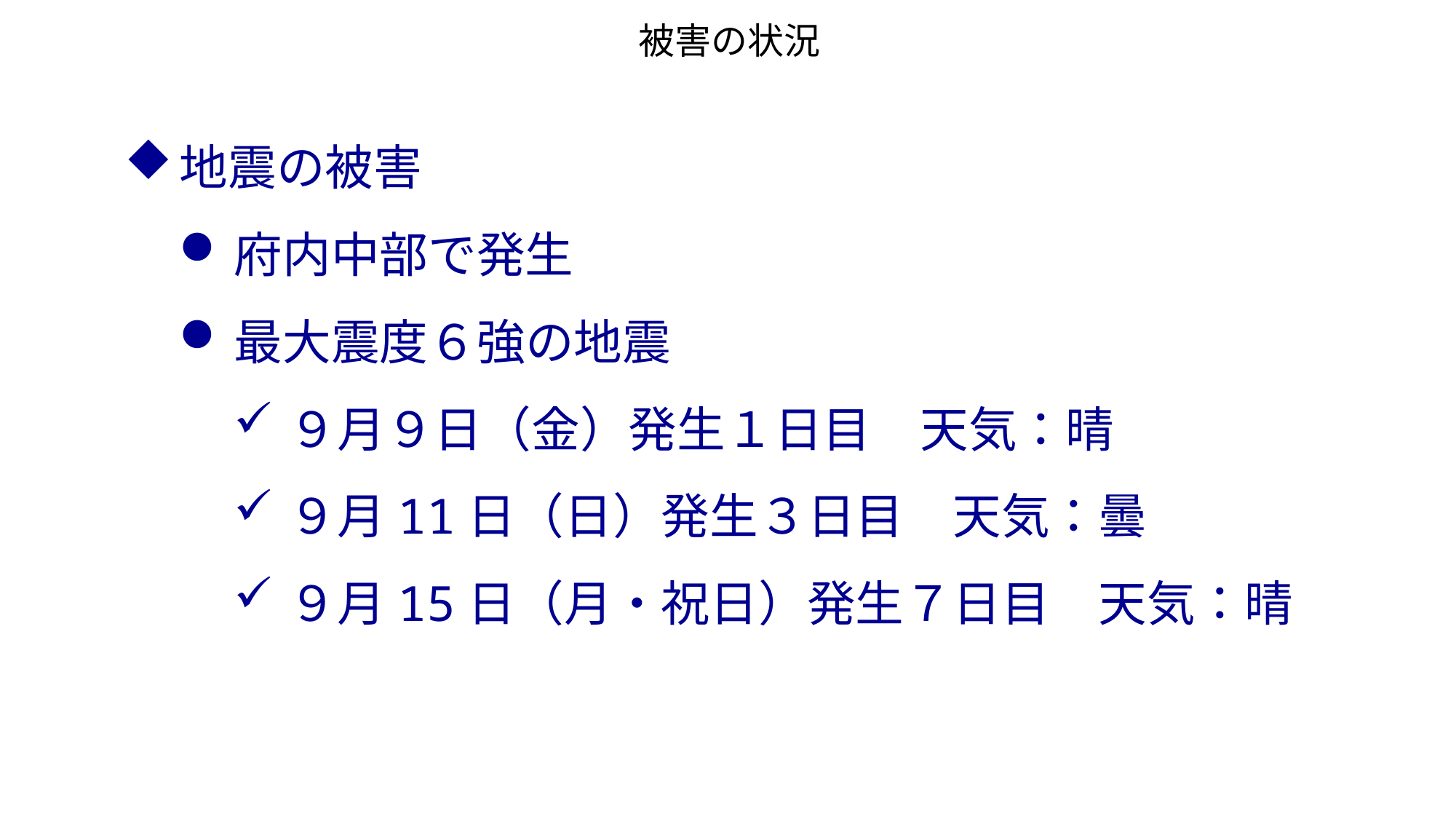

# 被害の状況
地震の被害
府内中部で発生
最大震度６強の地震
９月９日（金）発生１日目　天気：晴
９月11日（日）発生３日目　天気：曇
９月15日（月・祝日）発生７日目　天気：晴